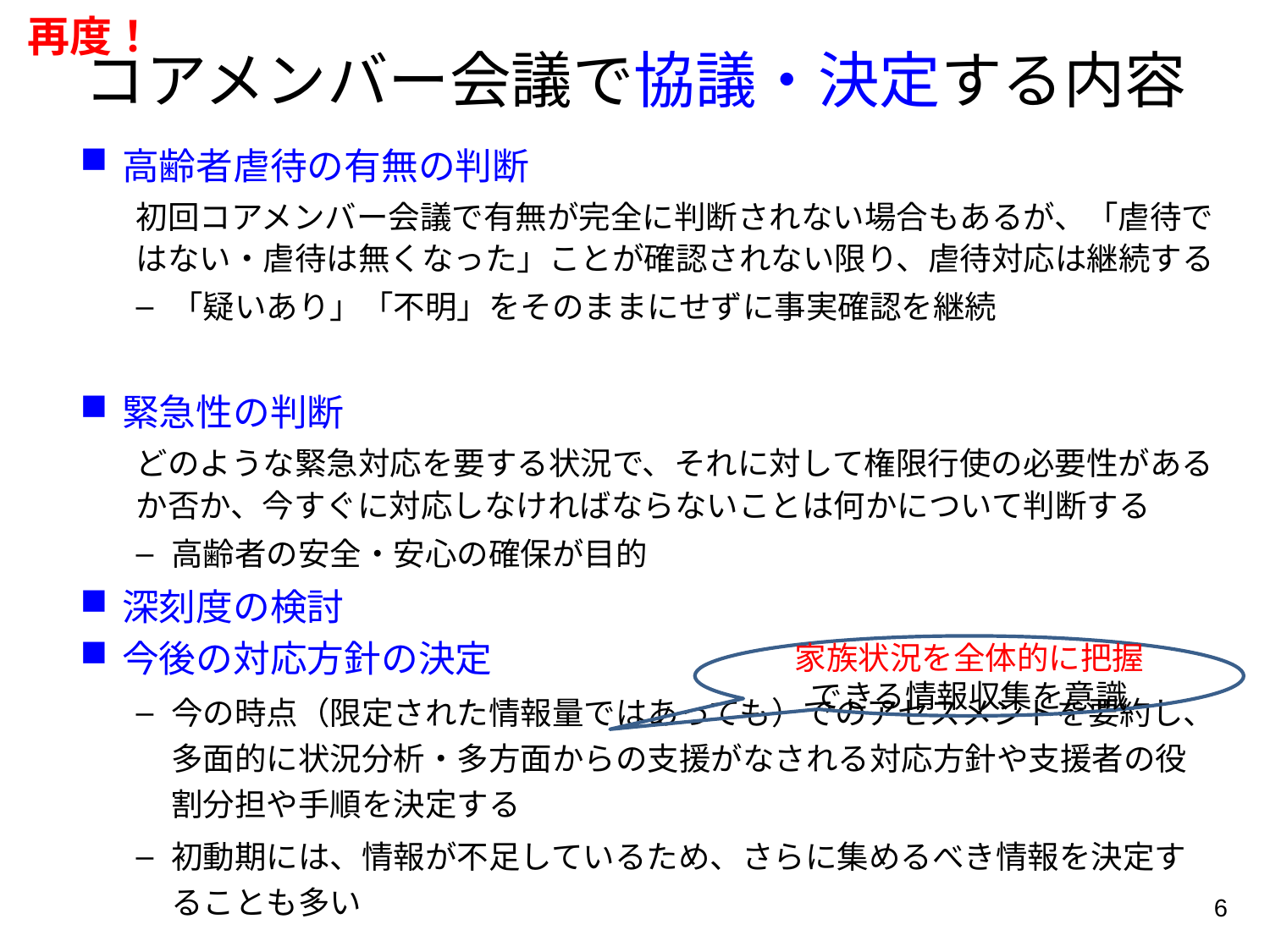

# コアメンバー会議で協議・決定する内容
再度！
高齢者虐待の有無の判断
初回コアメンバー会議で有無が完全に判断されない場合もあるが、「虐待ではない・虐待は無くなった」ことが確認されない限り、虐待対応は継続する
「疑いあり」「不明」をそのままにせずに事実確認を継続

緊急性の判断
どのような緊急対応を要する状況で、それに対して権限行使の必要性があるか否か、今すぐに対応しなければならないことは何かについて判断する
高齢者の安全・安心の確保が目的
深刻度の検討
今後の対応方針の決定
今の時点（限定された情報量ではあっても）でのアセスメントを要約し、多面的に状況分析・多方面からの支援がなされる対応方針や支援者の役割分担や手順を決定する
初動期には、情報が不足しているため、さらに集めるべき情報を決定することも多い
家族状況を全体的に把握できる情報収集を意識
6